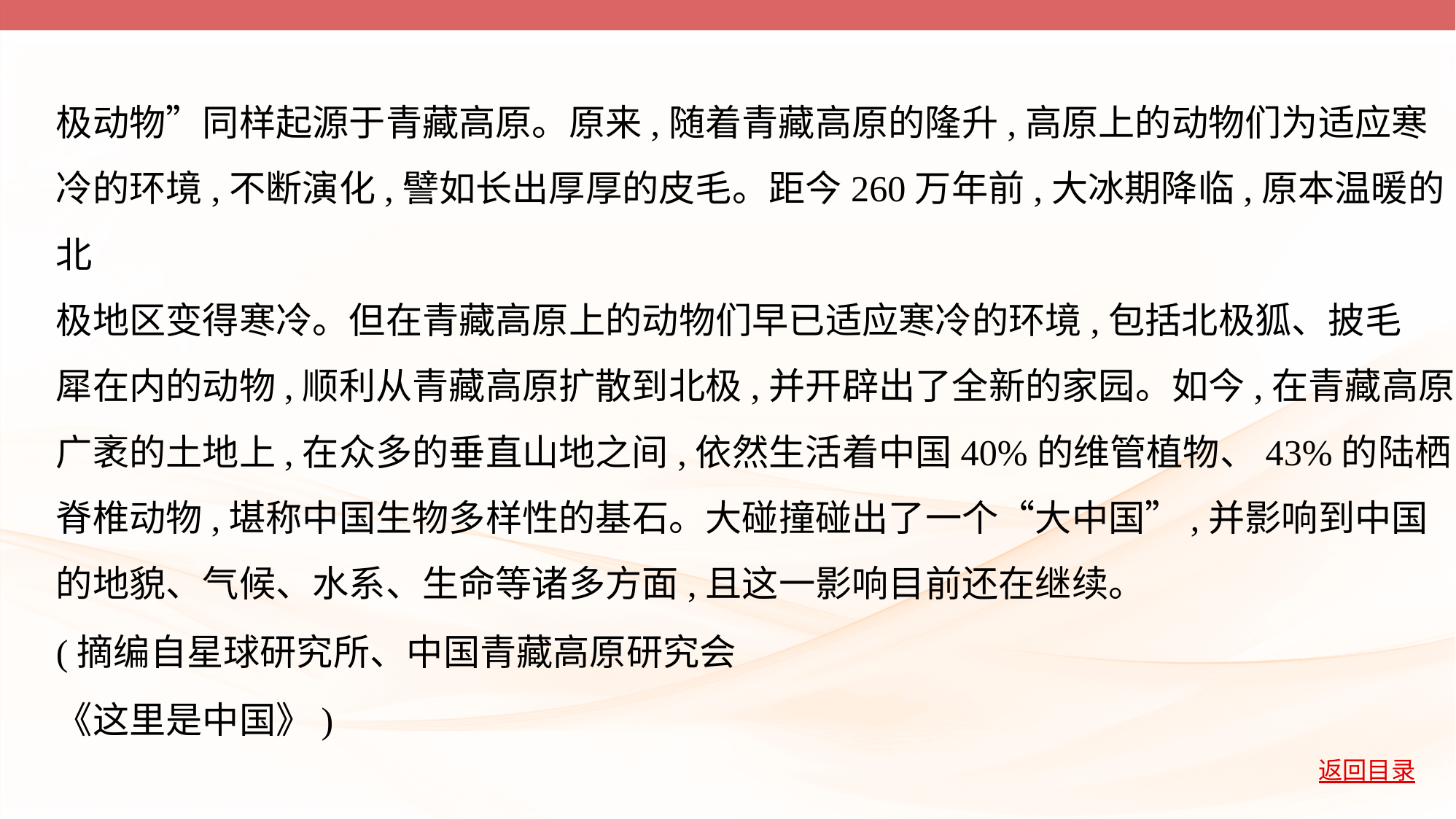

极动物”同样起源于青藏高原。原来,随着青藏高原的隆升,高原上的动物们为适应寒
冷的环境,不断演化,譬如长出厚厚的皮毛。距今260万年前,大冰期降临,原本温暖的北
极地区变得寒冷。但在青藏高原上的动物们早已适应寒冷的环境,包括北极狐、披毛
犀在内的动物,顺利从青藏高原扩散到北极,并开辟出了全新的家园。如今,在青藏高原
广袤的土地上,在众多的垂直山地之间,依然生活着中国40%的维管植物、43%的陆栖
脊椎动物,堪称中国生物多样性的基石。大碰撞碰出了一个“大中国”,并影响到中国
的地貌、气候、水系、生命等诸多方面,且这一影响目前还在继续。
(摘编自星球研究所、中国青藏高原研究会
《这里是中国》)